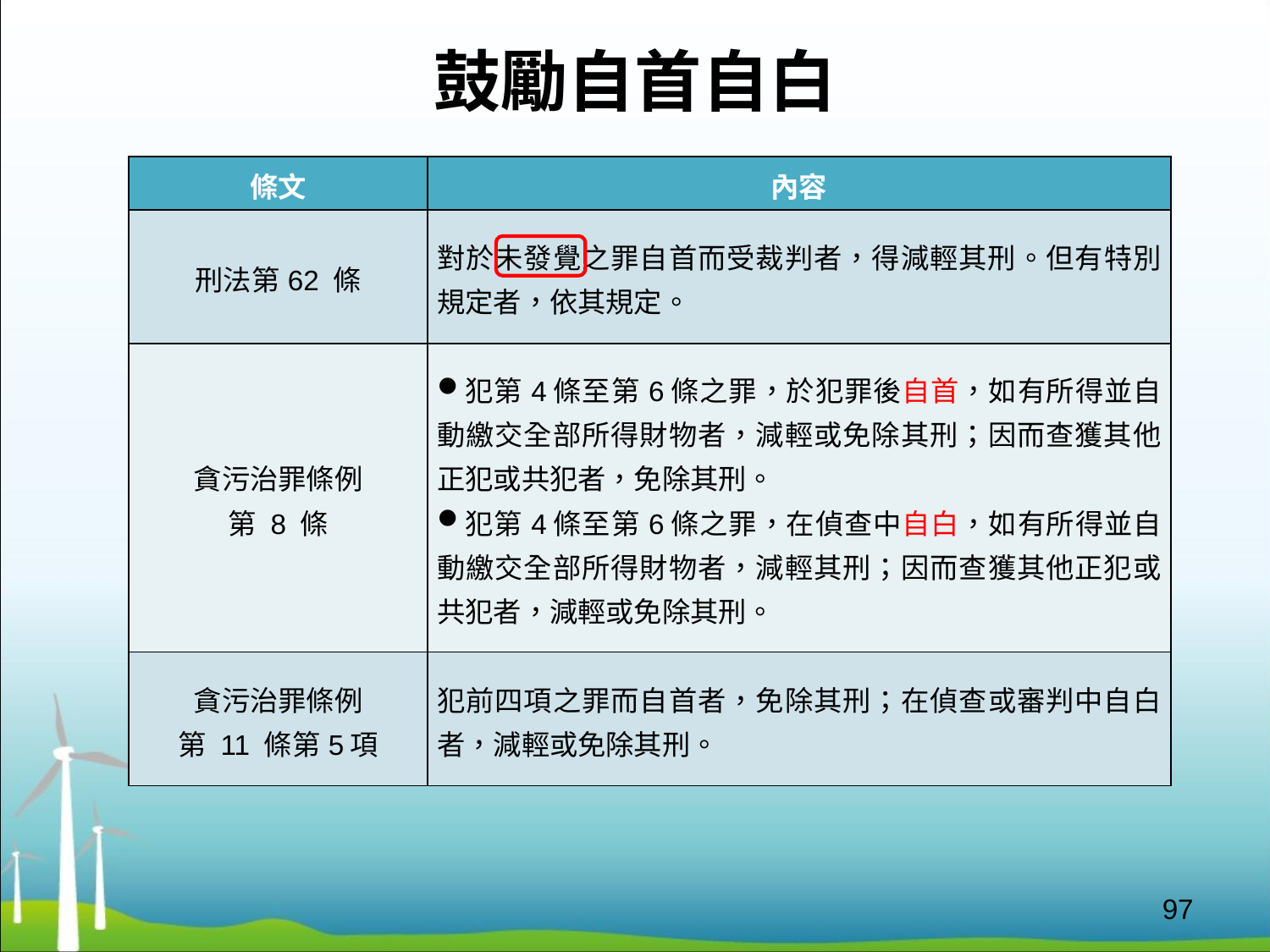

# 鼓勵自首自白
| 條文 | 內容 |
| --- | --- |
| 刑法第62 條 | 對於未發覺之罪自首而受裁判者，得減輕其刑。但有特別規定者，依其規定。 |
| 貪污治罪條例 第 8 條 | 犯第4條至第6條之罪，於犯罪後自首，如有所得並自動繳交全部所得財物者，減輕或免除其刑；因而查獲其他正犯或共犯者，免除其刑。 犯第4條至第6條之罪，在偵查中自白，如有所得並自動繳交全部所得財物者，減輕其刑；因而查獲其他正犯或共犯者，減輕或免除其刑。 |
| 貪污治罪條例 第 11 條第5項 | 犯前四項之罪而自首者，免除其刑；在偵查或審判中自白者，減輕或免除其刑。 |

97